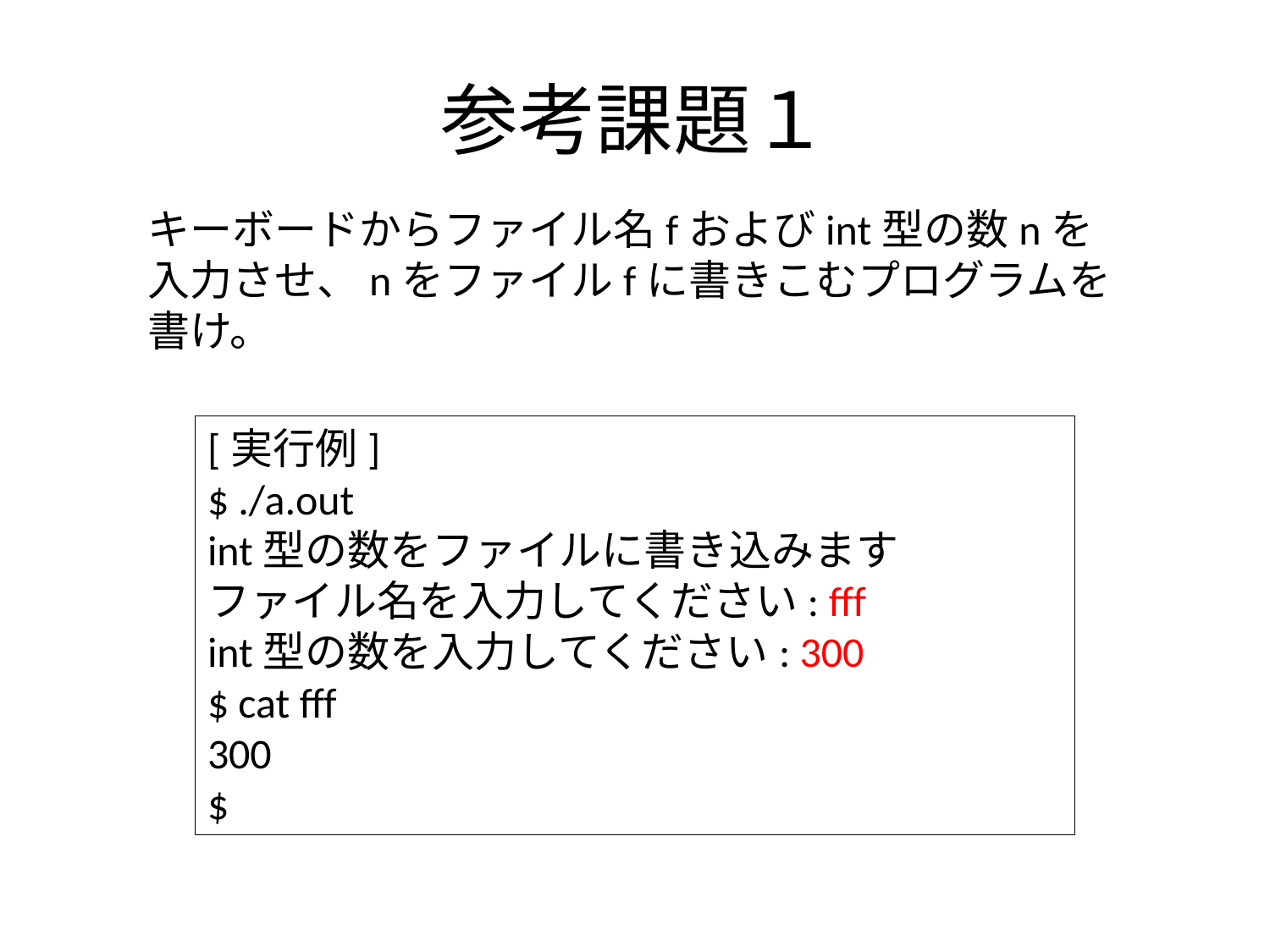

# 参考課題１
キーボードからファイル名fおよびint型の数nを入力させ、nをファイルfに書きこむプログラムを書け。
[実行例]
$ ./a.out
int型の数をファイルに書き込みます
ファイル名を入力してください: fff
int型の数を入力してください: 300
$ cat fff
300
$